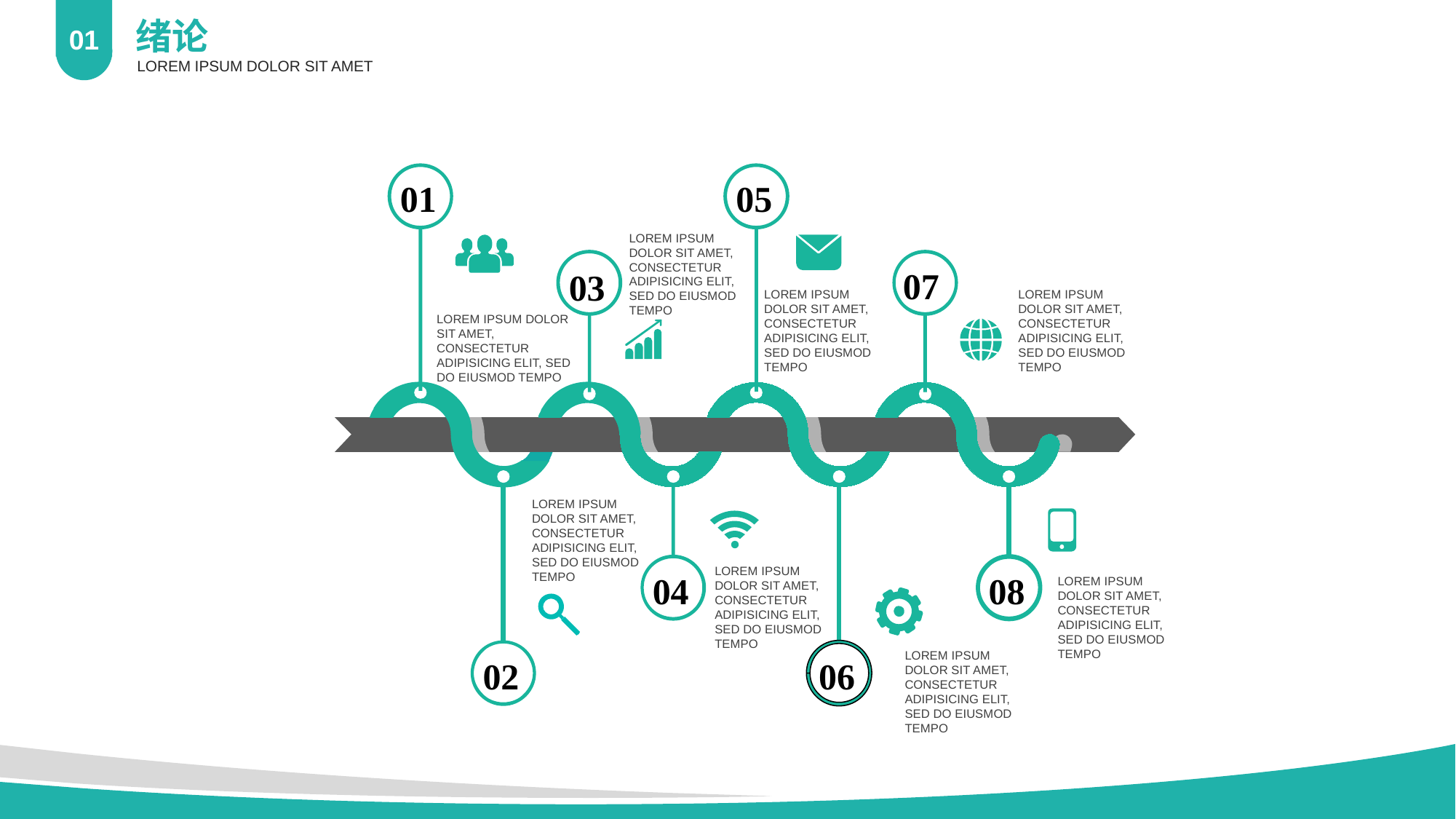

01
绪论
LOREM IPSUM DOLOR SIT AMET

01
05
LOREM IPSUM DOLOR SIT AMET, CONSECTETUR ADIPISICING ELIT, SED DO EIUSMOD TEMPO

07
03
LOREM IPSUM DOLOR SIT AMET, CONSECTETUR ADIPISICING ELIT, SED DO EIUSMOD TEMPO
LOREM IPSUM DOLOR SIT AMET, CONSECTETUR ADIPISICING ELIT, SED DO EIUSMOD TEMPO
LOREM IPSUM DOLOR SIT AMET, CONSECTETUR ADIPISICING ELIT, SED DO EIUSMOD TEMPO

LOREM IPSUM DOLOR SIT AMET, CONSECTETUR ADIPISICING ELIT, SED DO EIUSMOD TEMPO

LOREM IPSUM DOLOR SIT AMET, CONSECTETUR ADIPISICING ELIT, SED DO EIUSMOD TEMPO
04
08
LOREM IPSUM DOLOR SIT AMET, CONSECTETUR ADIPISICING ELIT, SED DO EIUSMOD TEMPO

LOREM IPSUM DOLOR SIT AMET, CONSECTETUR ADIPISICING ELIT, SED DO EIUSMOD TEMPO
02
06